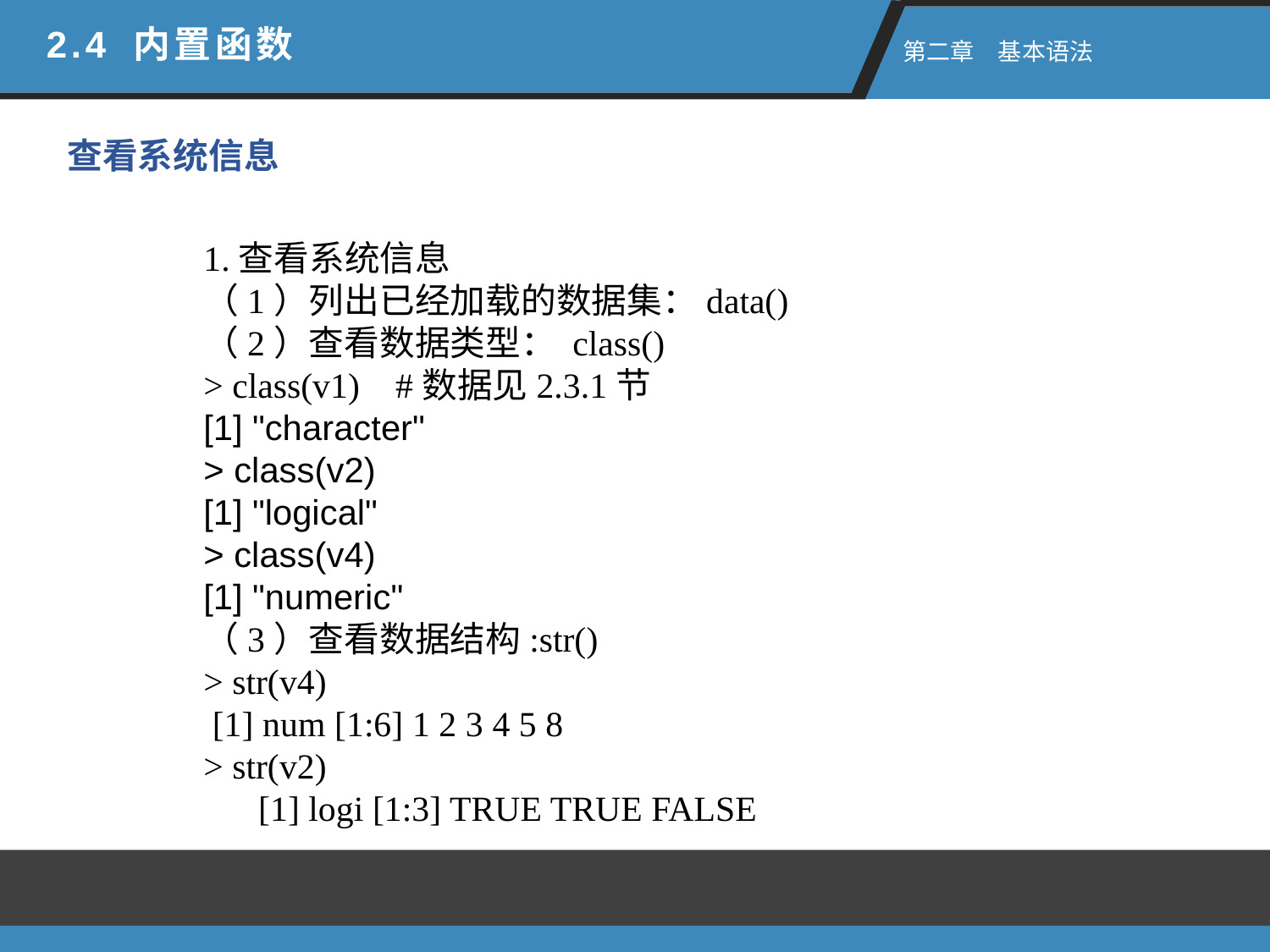

2.4 内置函数
  第二章　基本语法
查看系统信息
1.查看系统信息（1）列出已经加载的数据集：data()（2）查看数据类型： class()> class(v1)    #数据见2.3.1节[1] "character"> class(v2) [1] "logical"> class(v4)[1] "numeric"（3）查看数据结构:str()> str(v4) [1] num [1:6] 1 2 3 4 5 8> str(v2)  [1] logi [1:3] TRUE TRUE FALSE